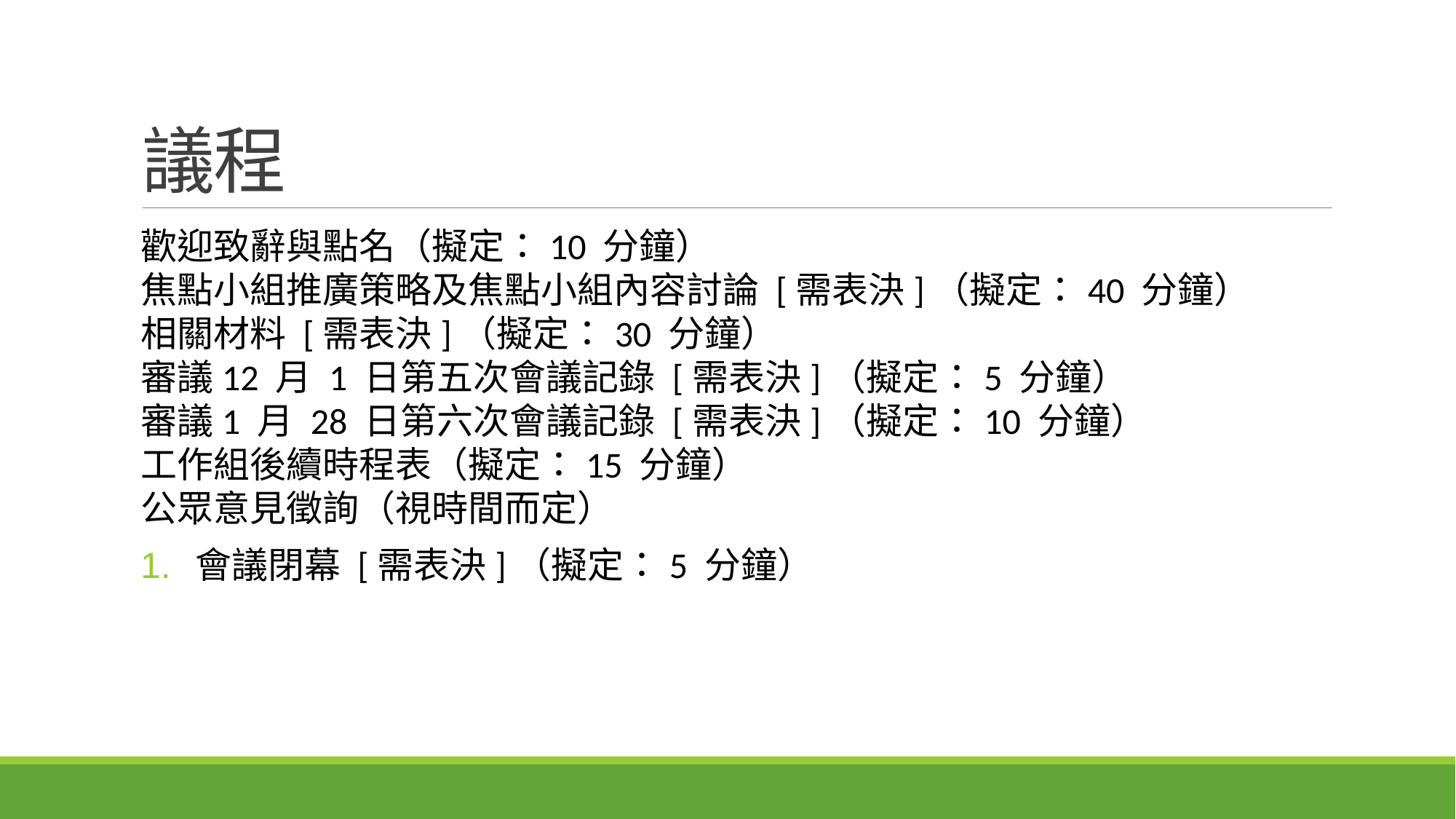

# 議程
歡迎致辭與點名（擬定：10 分鐘）
焦點小組推廣策略及焦點小組內容討論 [需表決]（擬定：40 分鐘）
相關材料 [需表決]（擬定：30 分鐘）
審議12 月 1 日第五次會議記錄 [需表決]（擬定：5 分鐘）
審議1 月 28 日第六次會議記錄 [需表決]（擬定：10 分鐘）
工作組後續時程表（擬定：15 分鐘）
公眾意見徵詢（視時間而定）
會議閉幕 [需表決]（擬定：5 分鐘）